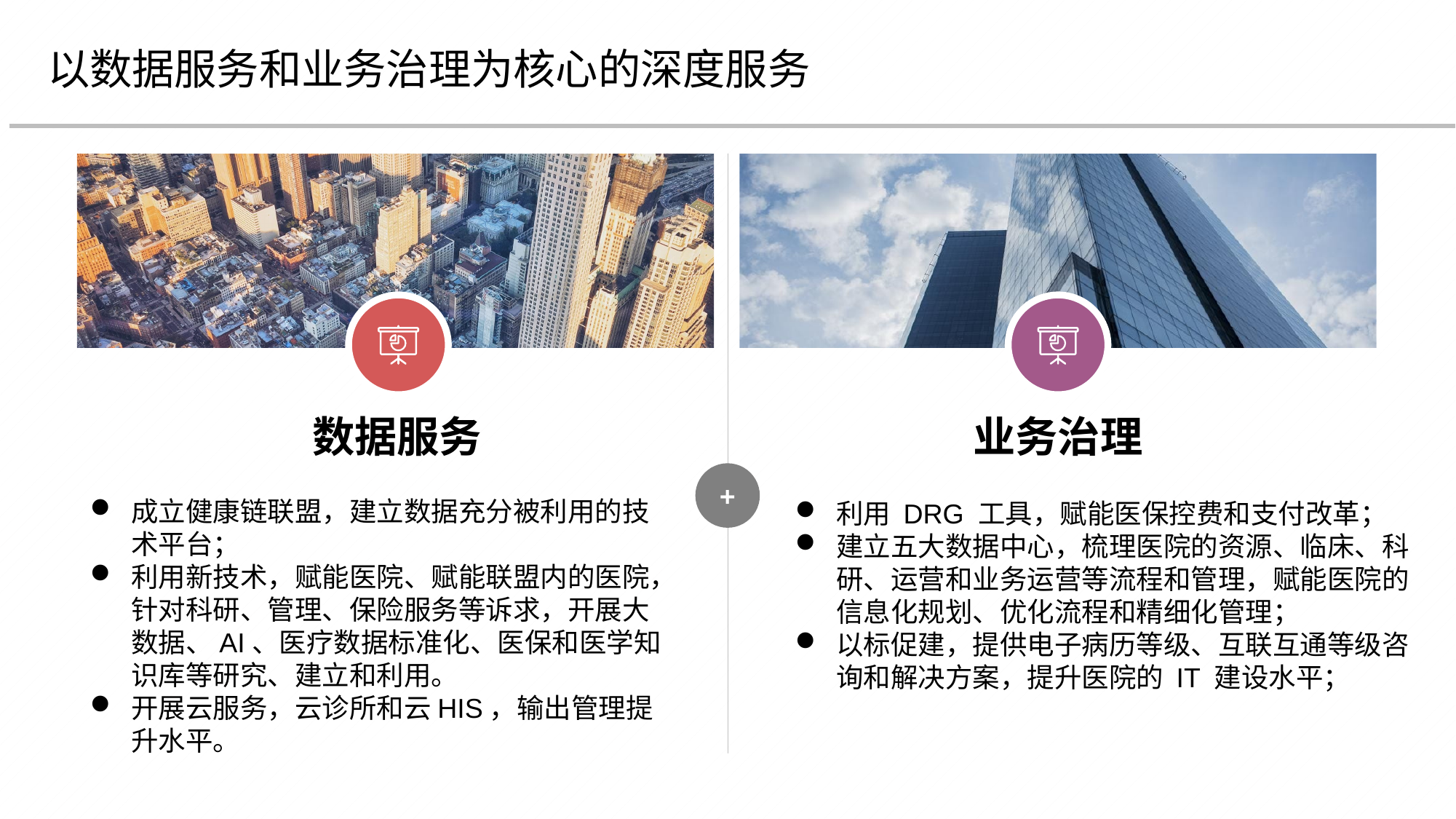

以数据服务和业务治理为核心的深度服务

数据服务
业务治理
+
成立健康链联盟，建立数据充分被利用的技术平台；
利用新技术，赋能医院、赋能联盟内的医院，针对科研、管理、保险服务等诉求，开展大数据、AI、医疗数据标准化、医保和医学知识库等研究、建立和利用。
开展云服务，云诊所和云HIS，输出管理提升水平。
利用 DRG 工具，赋能医保控费和支付改革；
建立五大数据中心，梳理医院的资源、临床、科研、运营和业务运营等流程和管理，赋能医院的信息化规划、优化流程和精细化管理；
以标促建，提供电子病历等级、互联互通等级咨询和解决方案，提升医院的 IT 建设水平；